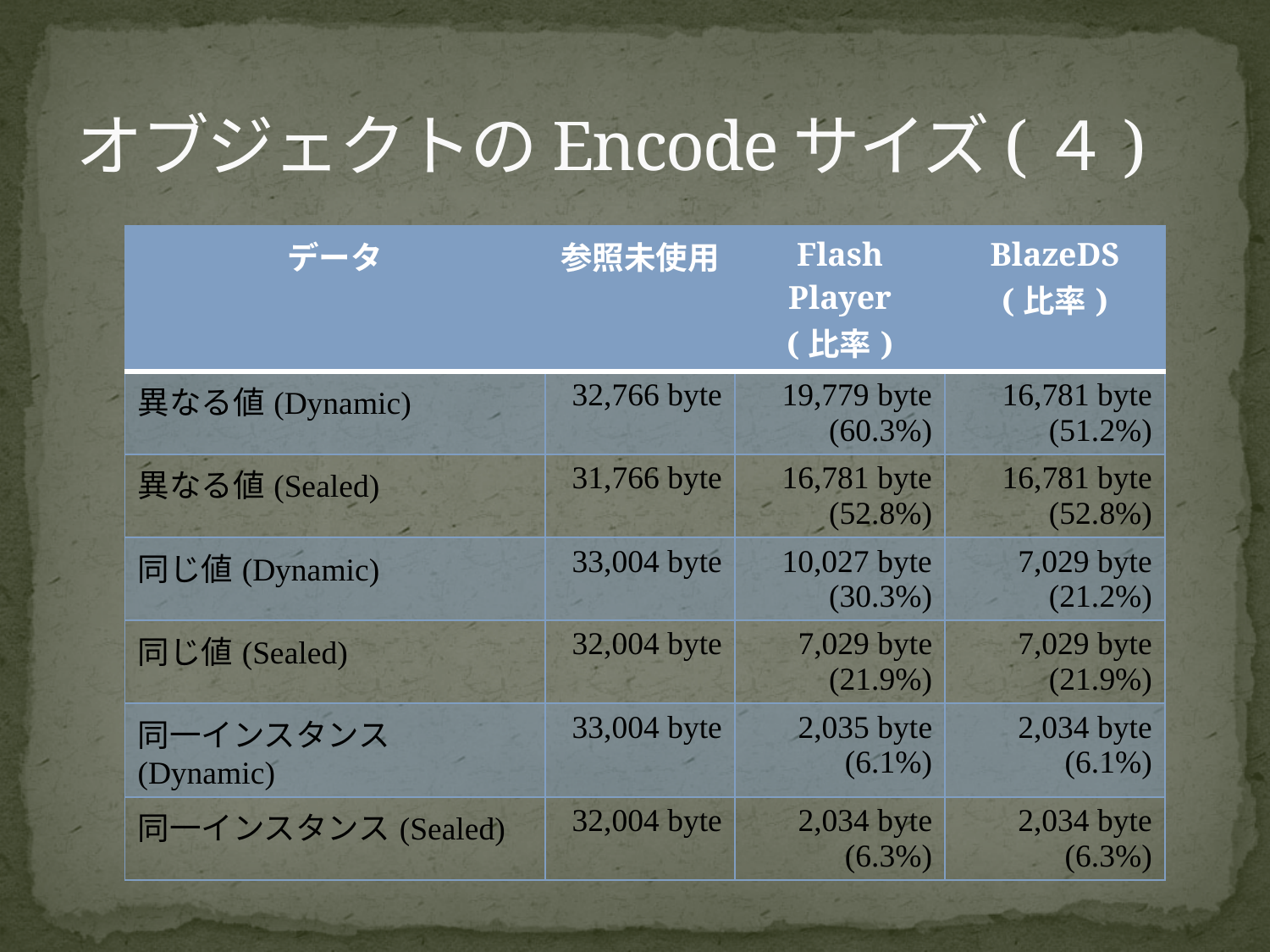

# オブジェクトのEncodeサイズ(４)
| データ | 参照未使用 | Flash Player (比率) | BlazeDS (比率) |
| --- | --- | --- | --- |
| 異なる値(Dynamic) | 32,766 byte | 19,779 byte (60.3%) | 16,781 byte (51.2%) |
| 異なる値(Sealed) | 31,766 byte | 16,781 byte (52.8%) | 16,781 byte (52.8%) |
| 同じ値(Dynamic) | 33,004 byte | 10,027 byte (30.3%) | 7,029 byte (21.2%) |
| 同じ値(Sealed) | 32,004 byte | 7,029 byte (21.9%) | 7,029 byte (21.9%) |
| 同一インスタンス(Dynamic) | 33,004 byte | 2,035 byte (6.1%) | 2,034 byte (6.1%) |
| 同一インスタンス(Sealed) | 32,004 byte | 2,034 byte (6.3%) | 2,034 byte (6.3%) |